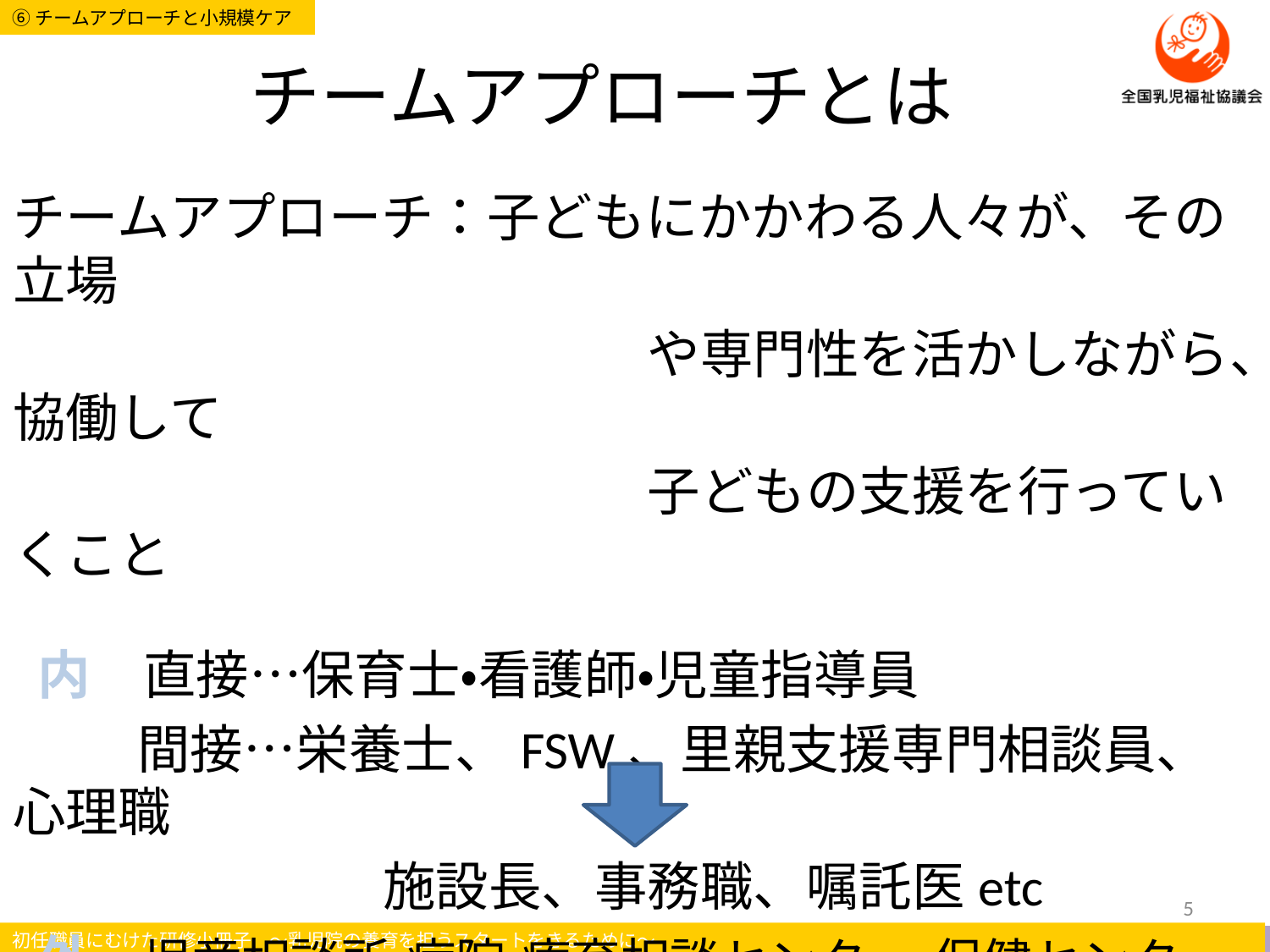

# チームアプローチとは
チームアプローチ：子どもにかかわる人々が、その立場
　　　　　　　　　　　　や専門性を活かしながら、協働して
　　　　　　　　　　　　子どもの支援を行っていくこと

 内　直接…保育士・看護師・児童指導員
     　間接…栄養士、FSW、里親支援専門相談員、心理職
　　　　　　　施設長、事務職、嘱託医etc
 外　児童相談所・病院・療育相談センター・保健センターetc

子どもの最善の利益を追求

5